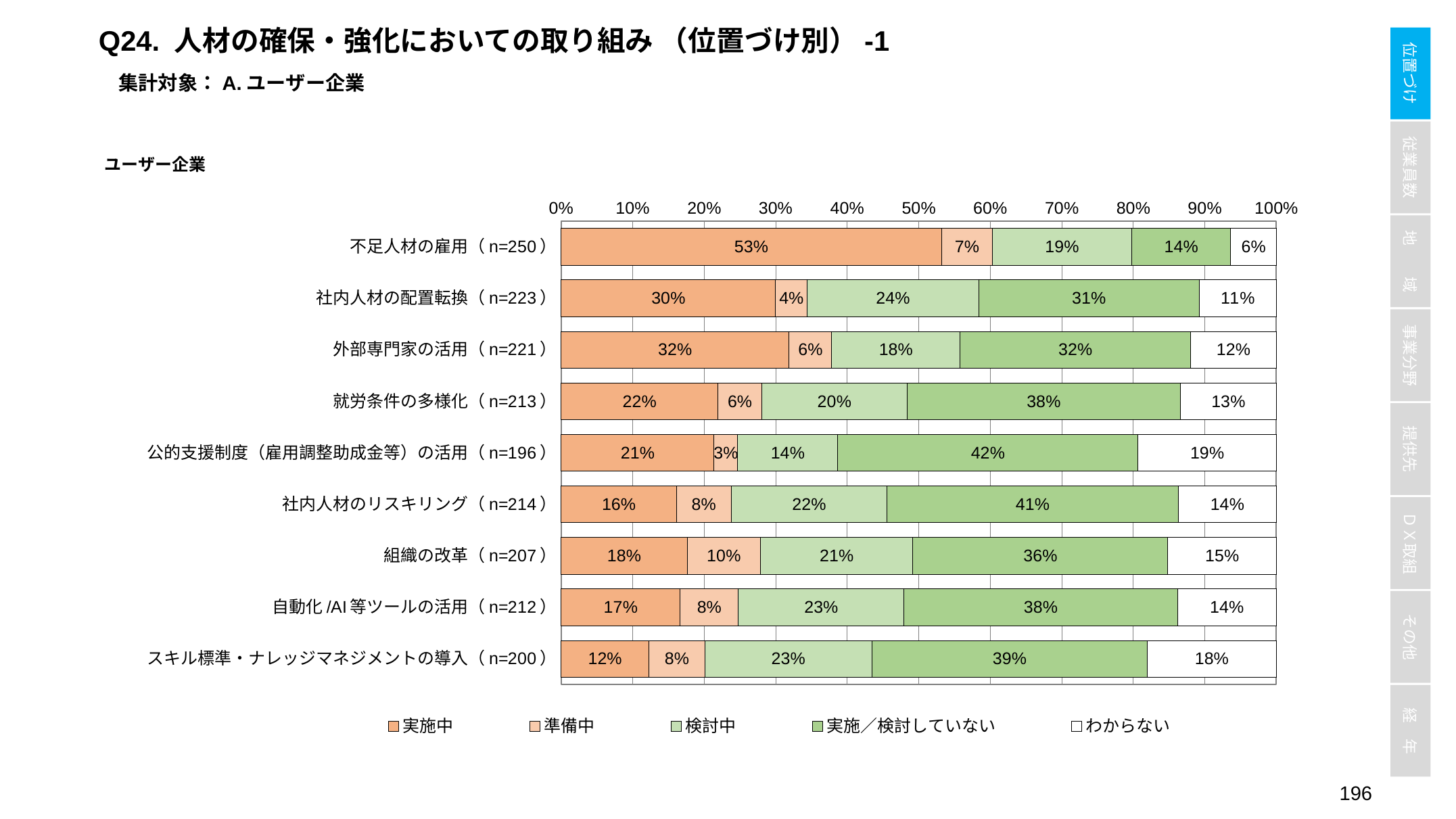

Q24. 人材の確保・強化においての取り組み （位置づけ別）-1
集計対象：A.ユーザー企業

### Chart

| Category | 実施中 | 準備中 | 検討中 | 実施／検討していない | わからない |
|---|---|---|---|---|---|
| 不足人材の雇用（n=250） | 0.5318352059925093 | 0.07116104868913857 | 0.1947565543071161 | 0.13857677902621723 | 0.06367041198501873 |
| 社内人材の配置転換（n=223） | 0.3 | 0.044 | 0.24 | 0.308 | 0.108 |
| 外部専門家の活用（n=221） | 0.3187250996015936 | 0.05976095617529881 | 0.17928286852589642 | 0.32270916334661354 | 0.11952191235059761 |
| 就労条件の多様化（n=213） | 0.21951219512195122 | 0.06097560975609756 | 0.2032520325203252 | 0.3821138211382114 | 0.13414634146341464 |
| 公的支援制度（雇用調整助成金等）の活用（n=196） | 0.2139917695473251 | 0.03292181069958848 | 0.13991769547325103 | 0.41975308641975306 | 0.1934156378600823 |
| 社内人材のリスキリング（n=214） | 0.16129032258064516 | 0.07661290322580645 | 0.21774193548387097 | 0.40725806451612906 | 0.13709677419354838 |
| 組織の改革（n=207） | 0.1762295081967213 | 0.10245901639344263 | 0.21311475409836064 | 0.35655737704918034 | 0.15163934426229508 |
| 自動化/AI等ツールの活用（n=212） | 0.16666666666666666 | 0.08130081300813008 | 0.23170731707317074 | 0.3821138211382114 | 0.13821138211382114 |
| スキル標準・ナレッジマネジメントの導入（n=200） | 0.12295081967213115 | 0.0778688524590164 | 0.2336065573770492 | 0.38524590163934425 | 0.18032786885245902 |
196